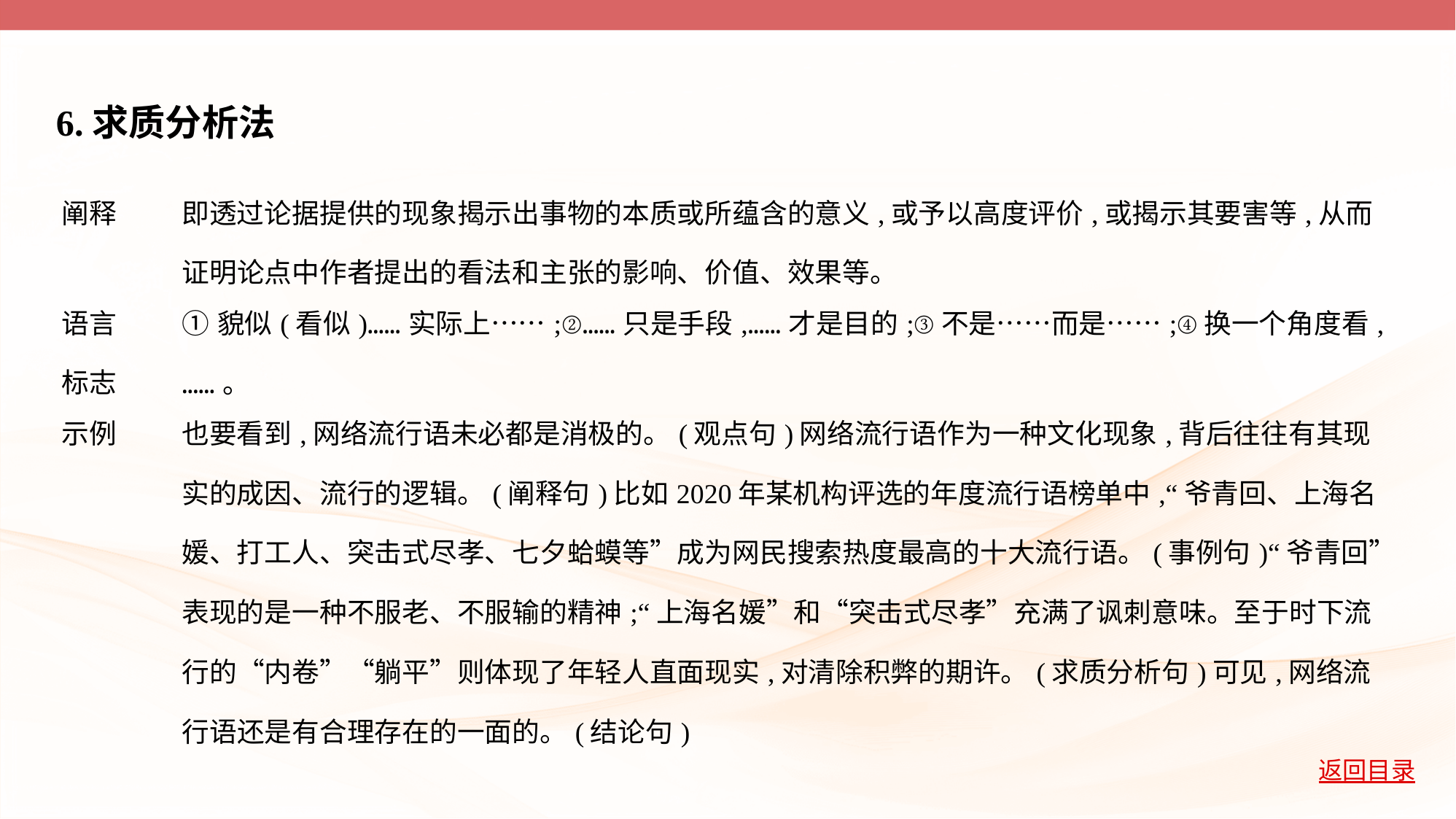

6.求质分析法
| 阐释 | 即透过论据提供的现象揭示出事物的本质或所蕴含的意义,或予以高度评价,或揭示其要害等,从而证明论点中作者提出的看法和主张的影响、价值、效果等。 |
| --- | --- |
| 语言 标志 | ①貌似(看似)……实际上……;②……只是手段,……才是目的;③不是……而是……;④换一个角度看,……。 |
| 示例 | 也要看到,网络流行语未必都是消极的。(观点句)网络流行语作为一种文化现象,背后往往有其现实的成因、流行的逻辑。(阐释句)比如2020年某机构评选的年度流行语榜单中,“爷青回、上海名媛、打工人、突击式尽孝、七夕蛤蟆等”成为网民搜索热度最高的十大流行语。(事例句)“爷青回”表现的是一种不服老、不服输的精神;“上海名媛”和“突击式尽孝”充满了讽刺意味。至于时下流行的“内卷”“躺平”则体现了年轻人直面现实,对清除积弊的期许。(求质分析句)可见,网络流行语还是有合理存在的一面的。(结论句) |